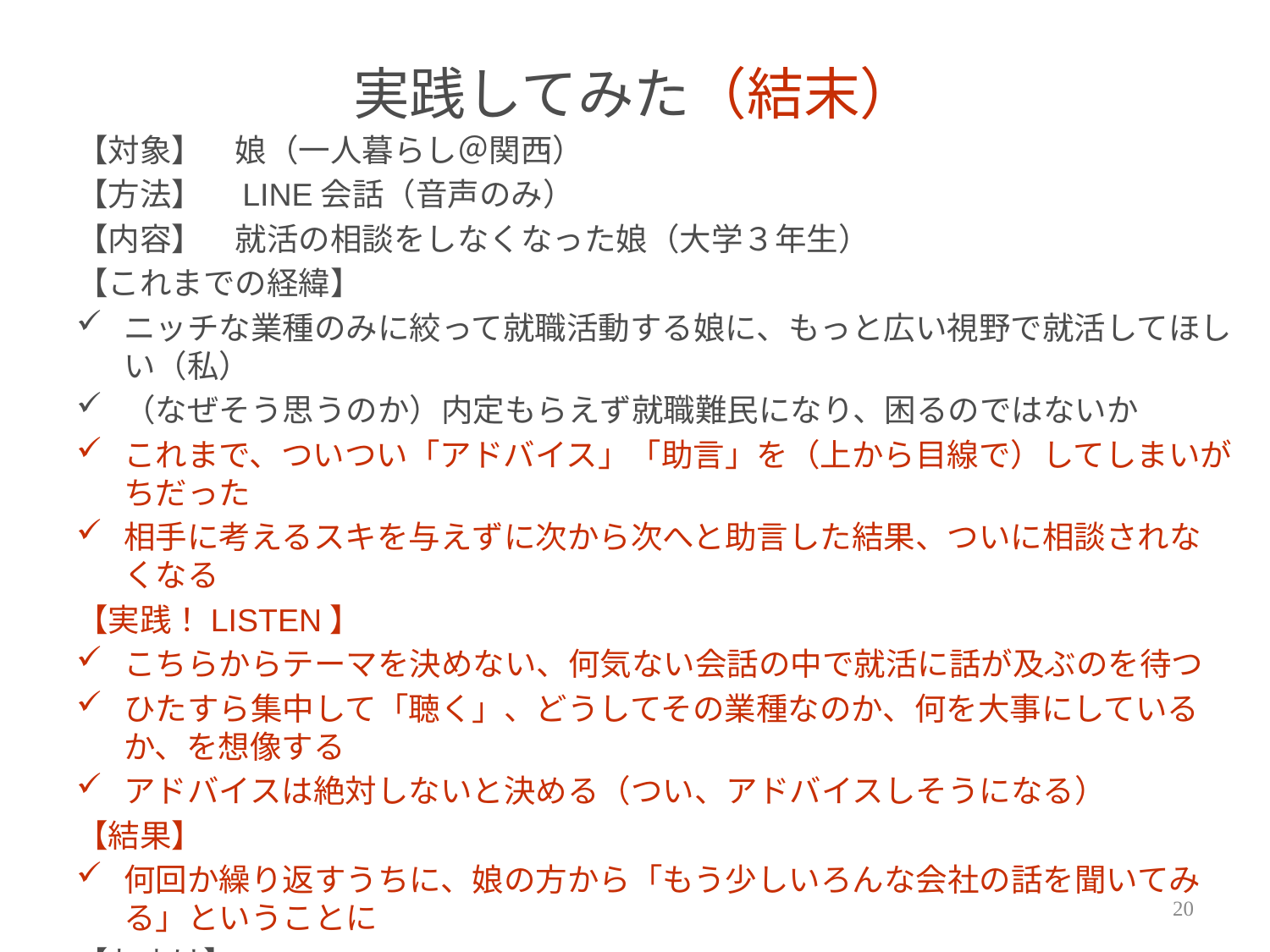

# 実践してみた（結末）
【対象】　娘（一人暮らし＠関西）
【方法】　LINE会話（音声のみ）
【内容】　就活の相談をしなくなった娘（大学３年生）
【これまでの経緯】
ニッチな業種のみに絞って就職活動する娘に、もっと広い視野で就活してほしい（私）
（なぜそう思うのか）内定もらえず就職難民になり、困るのではないか
これまで、ついつい「アドバイス」「助言」を（上から目線で）してしまいがちだった
相手に考えるスキを与えずに次から次へと助言した結果、ついに相談されなくなる
【実践！LISTEN】
こちらからテーマを決めない、何気ない会話の中で就活に話が及ぶのを待つ
ひたすら集中して「聴く」、どうしてその業種なのか、何を大事にしているか、を想像する
アドバイスは絶対しないと決める（つい、アドバイスしそうになる）
【結果】
何回か繰り返すうちに、娘の方から「もう少しいろんな会社の話を聞いてみる」ということに
【おまけ】
「間」を恐れずに娘の話を聞いていたら・・・・・
20